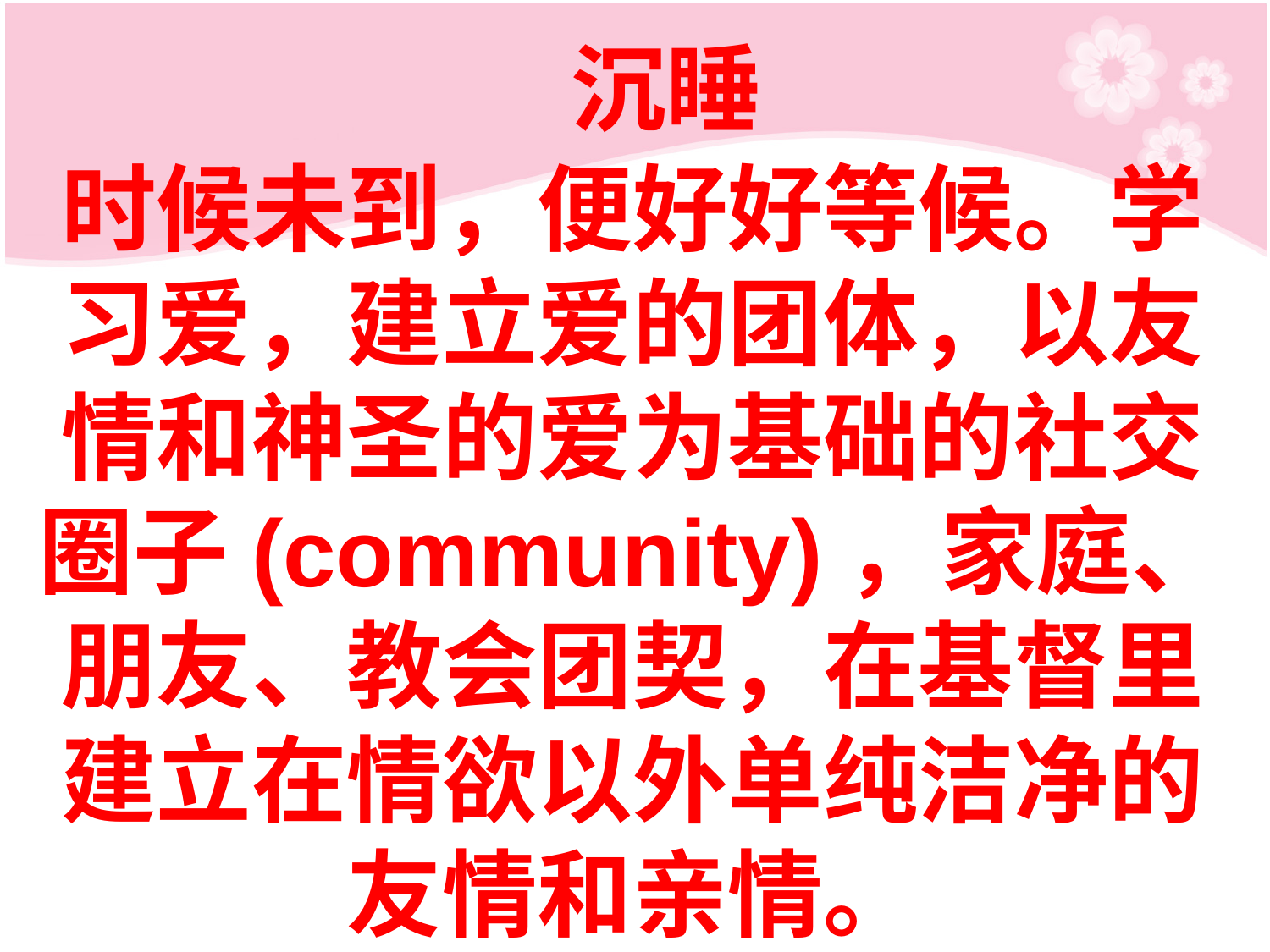

# 沉睡
时候未到，便好好等候。学习爱，建立爱的团体，以友情和神圣的爱为基础的社交圈子(community)，家庭、朋友、教会团契，在基督里建立在情欲以外单纯洁净的友情和亲情。